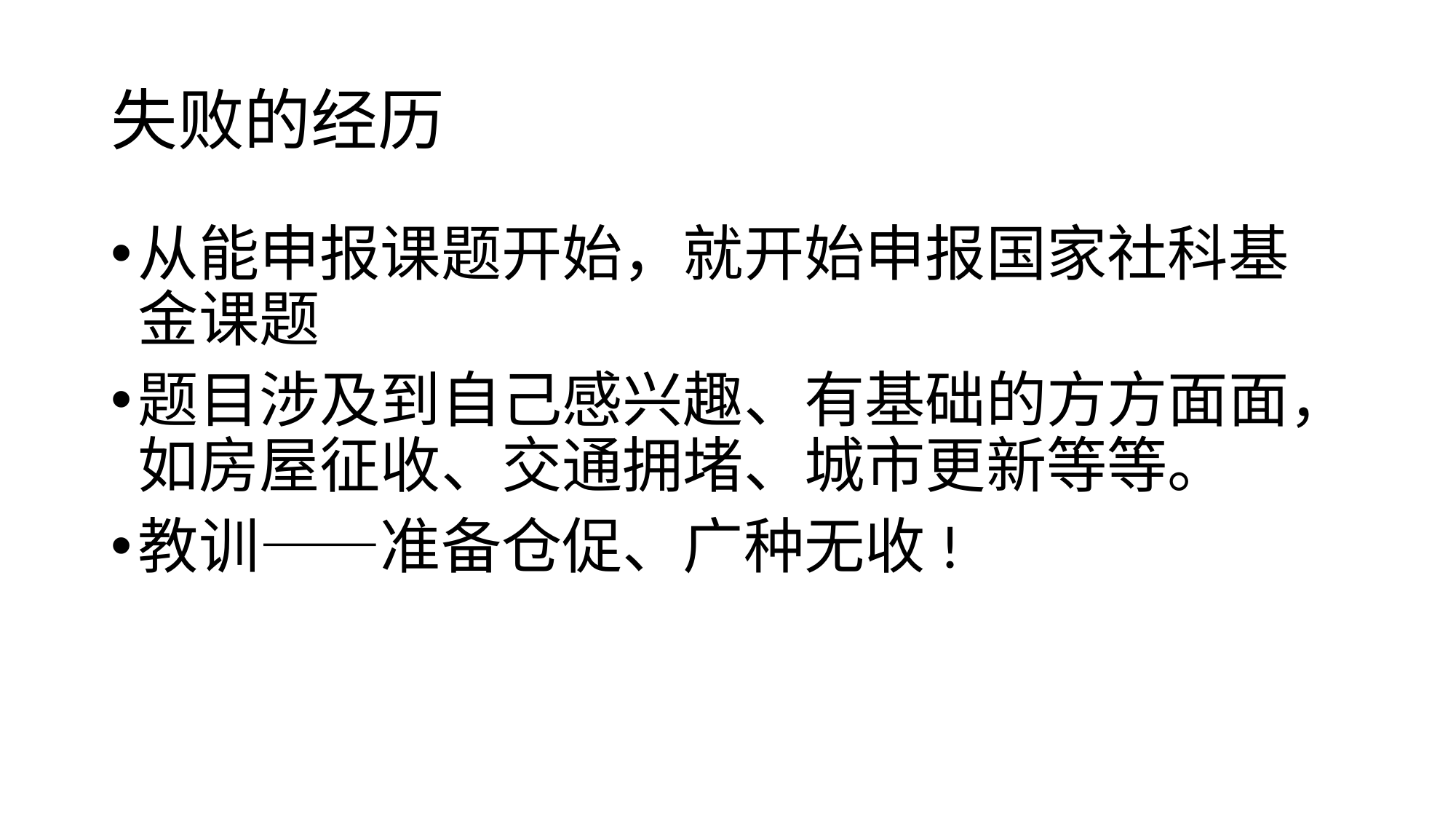

# 失败的经历
从能申报课题开始，就开始申报国家社科基金课题
题目涉及到自己感兴趣、有基础的方方面面，如房屋征收、交通拥堵、城市更新等等。
教训——准备仓促、广种无收!